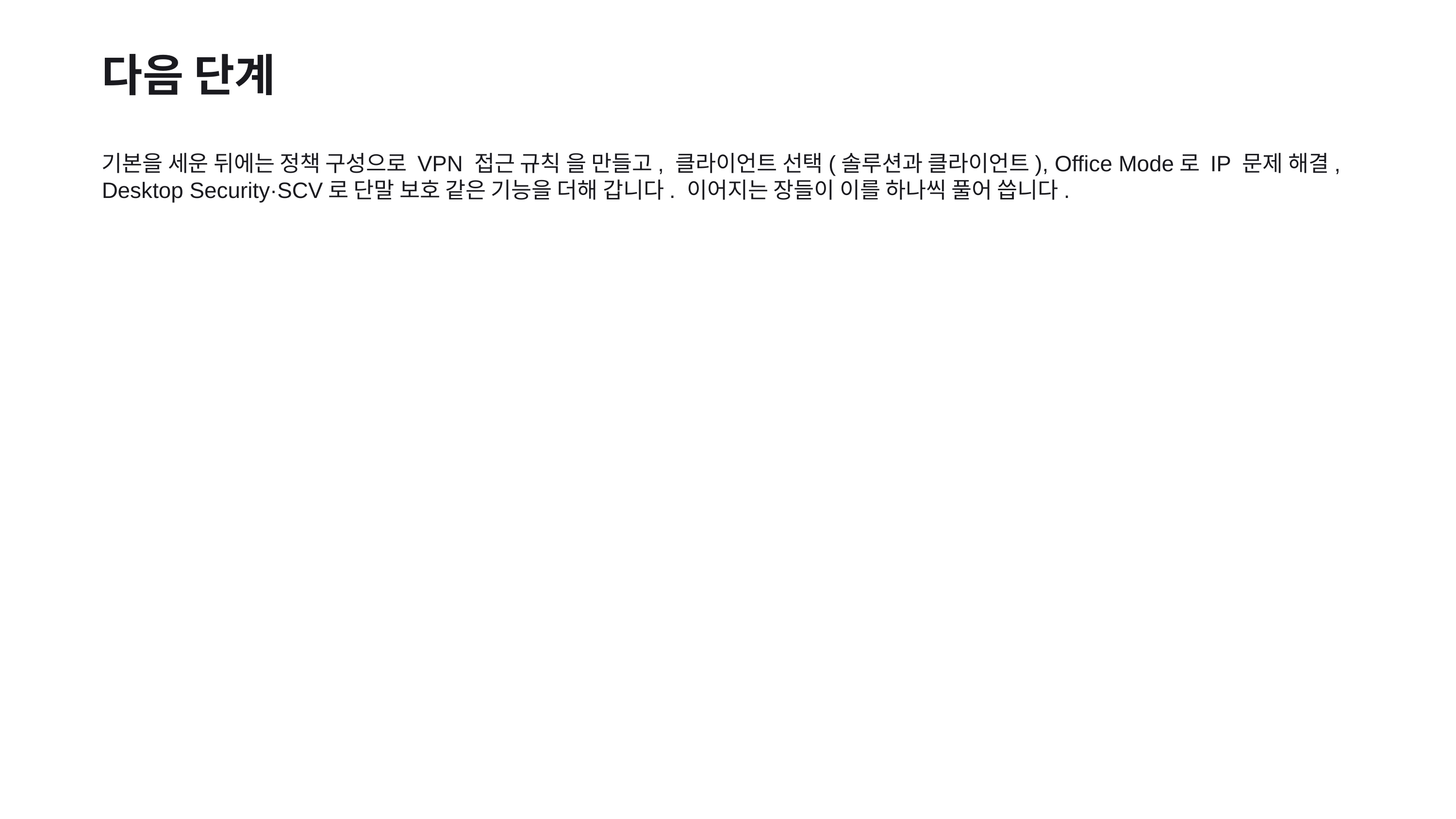

다음 단계
기본을 세운 뒤에는 정책 구성으로 VPN 접근 규칙 을 만들고, 클라이언트 선택(솔루션과 클라이언트), Office Mode로 IP 문제 해결, Desktop Security·SCV로 단말 보호 같은 기능을 더해 갑니다. 이어지는 장들이 이를 하나씩 풀어 씁니다.